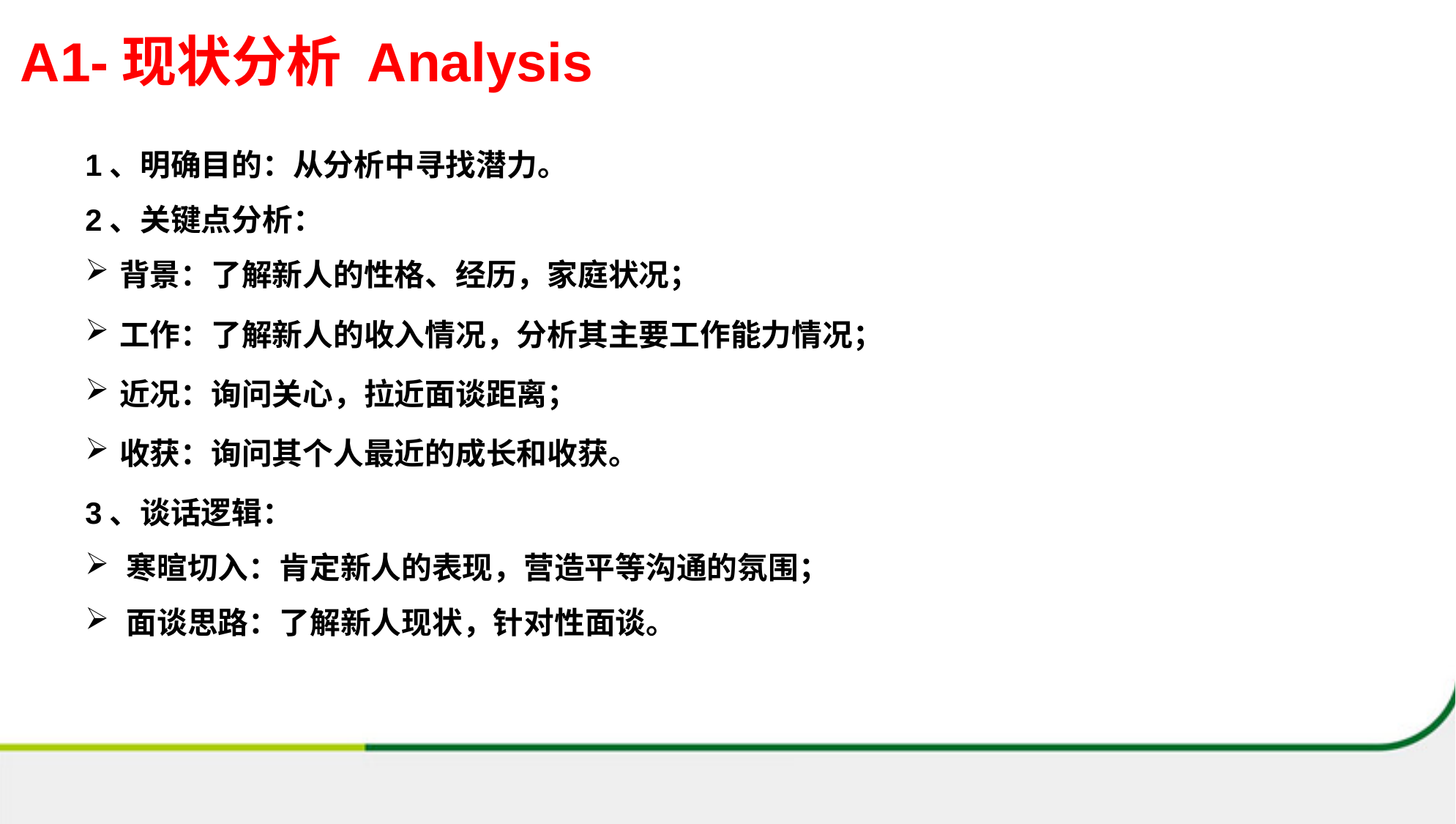

A1-现状分析 Analysis
1、明确目的：从分析中寻找潜力。
2、关键点分析：
背景：了解新人的性格、经历，家庭状况；
工作：了解新人的收入情况，分析其主要工作能力情况；
近况：询问关心，拉近面谈距离；
收获：询问其个人最近的成长和收获。
3、谈话逻辑：
寒暄切入：肯定新人的表现，营造平等沟通的氛围；
面谈思路：了解新人现状，针对性面谈。